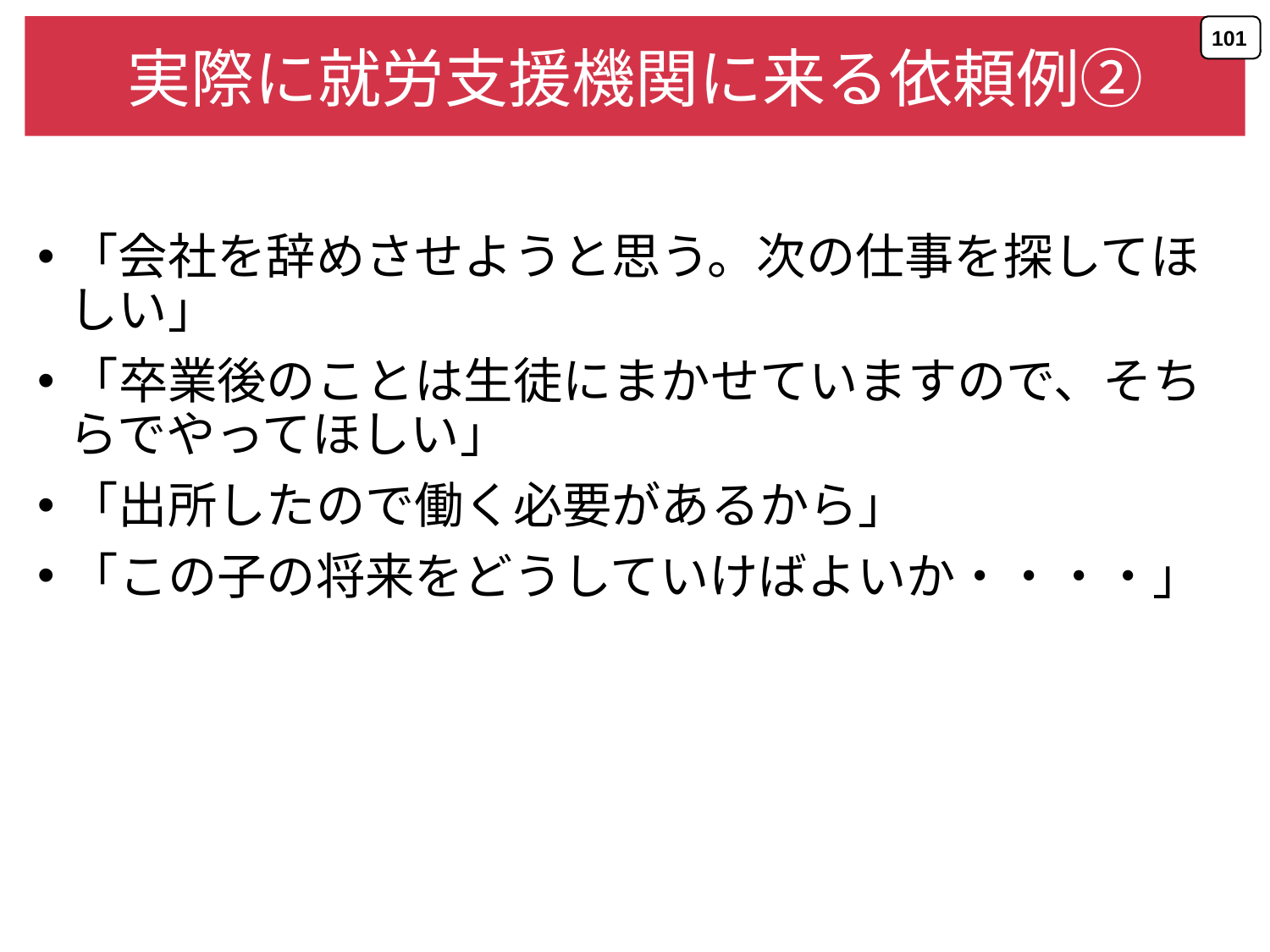

101
実際に就労支援機関に来る依頼例②

「会社を辞めさせようと思う。次の仕事を探してほしい」
「卒業後のことは生徒にまかせていますので、そちらでやってほしい」
「出所したので働く必要があるから」
「この子の将来をどうしていけばよいか・・・・」